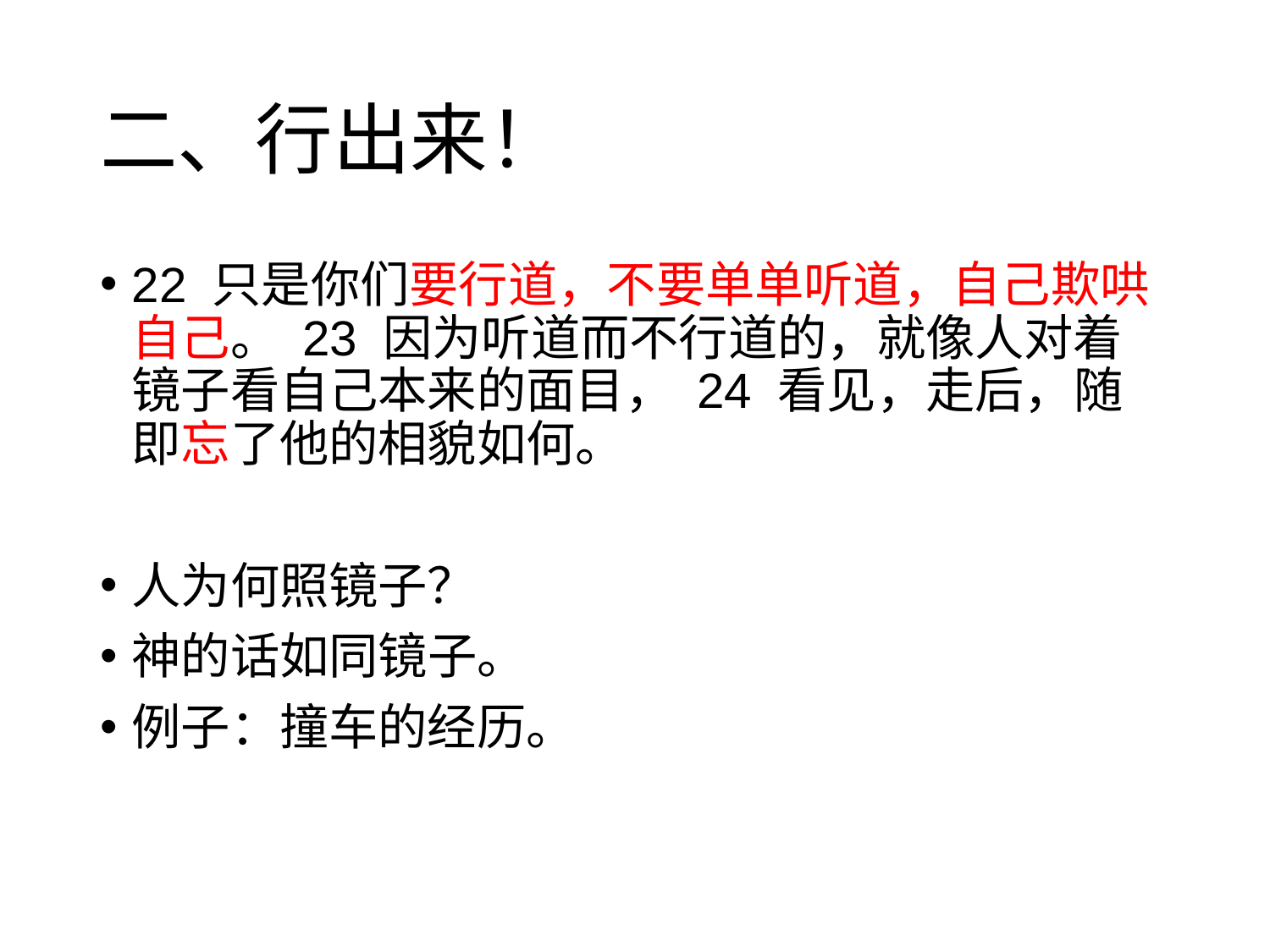

# 二、行出来！
22 只是你们要行道，不要单单听道，自己欺哄自己。 23 因为听道而不行道的，就像人对着镜子看自己本来的面目， 24 看见，走后，随即忘了他的相貌如何。

人为何照镜子？
神的话如同镜子。
例子：撞车的经历。